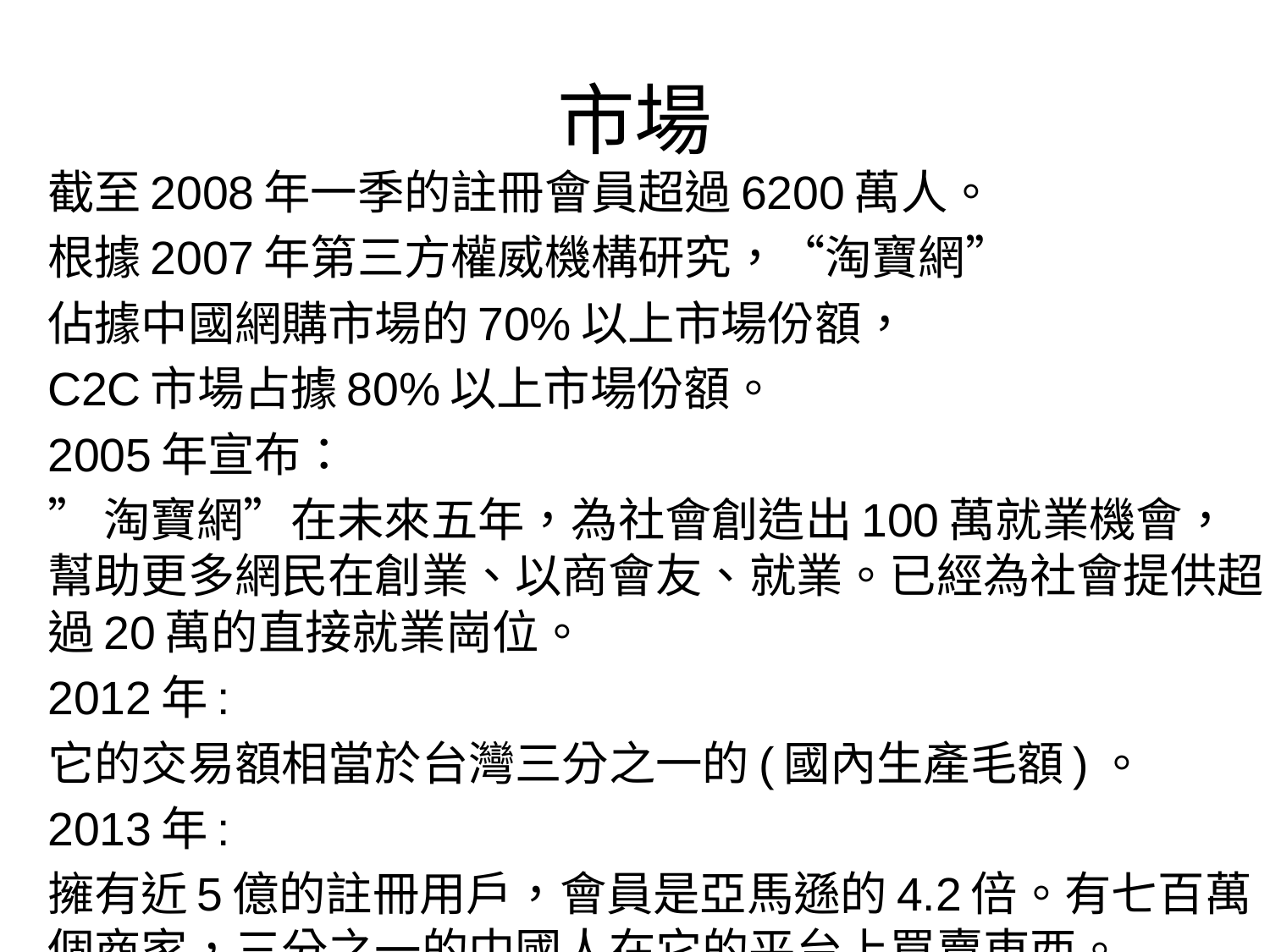

# 市場
截至2008年一季的註冊會員超過6200萬人。
根據2007年第三方權威機構研究，“淘寶網”
佔據中國網購市場的70%以上市場份額，
C2C市場占據80%以上市場份額。
2005年宣布：
”淘寶網”在未來五年，為社會創造出100萬就業機會，幫助更多網民在創業、以商會友、就業。已經為社會提供超過20萬的直接就業崗位。
2012年:
它的交易額相當於台灣三分之一的(國內生產毛額)。
2013年:
擁有近5億的註冊用戶，會員是亞馬遜的4.2倍。有七百萬個商家，三分之一的中國人在它的平台上買賣東西。